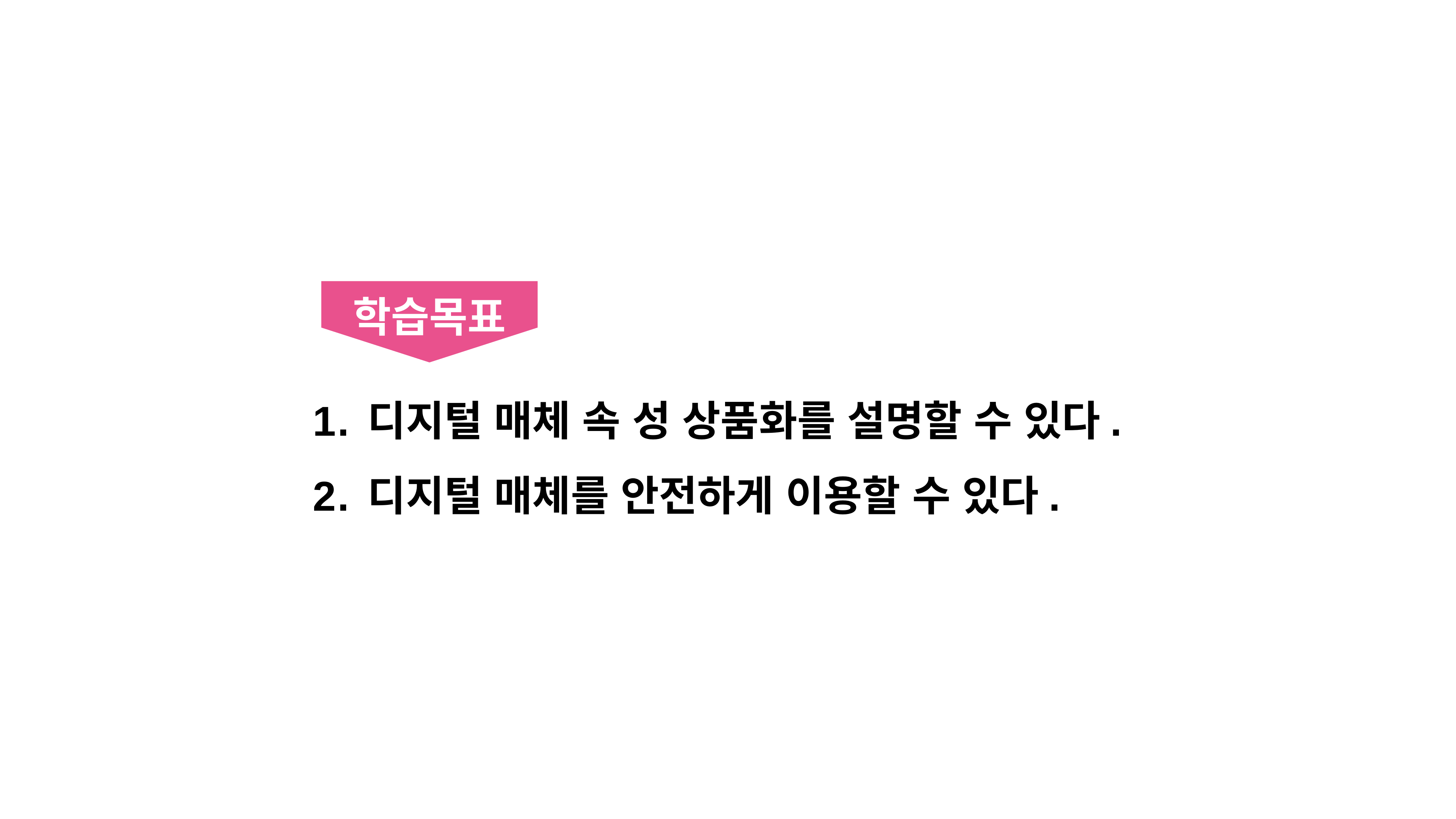

학습목표
디지털 매체 속 성 상품화를 설명할 수 있다.
디지털 매체를 안전하게 이용할 수 있다.